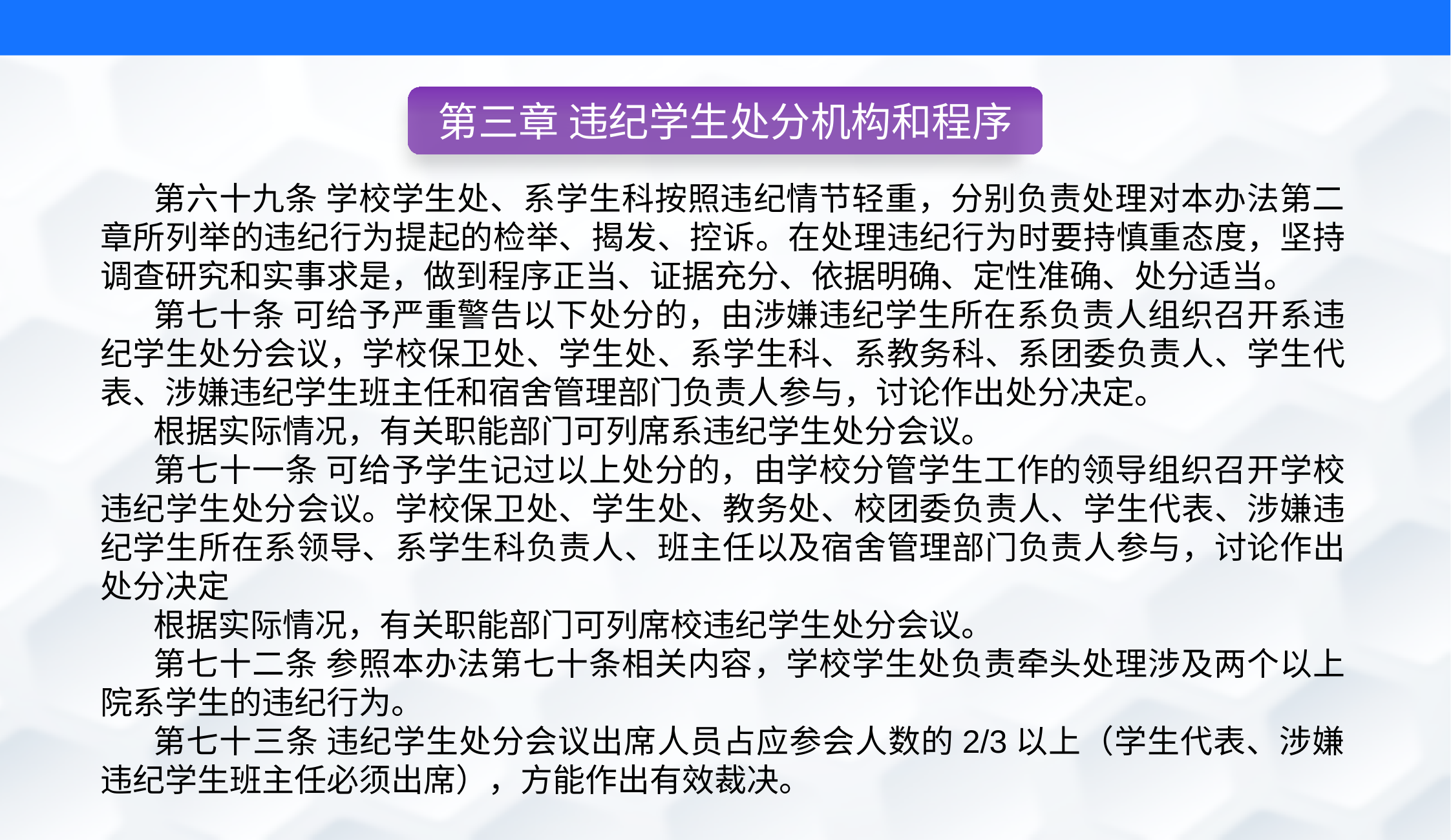

第三章 违纪学生处分机构和程序
第六十九条 学校学生处、系学生科按照违纪情节轻重，分别负责处理对本办法第二章所列举的违纪行为提起的检举、揭发、控诉。在处理违纪行为时要持慎重态度，坚持调查研究和实事求是，做到程序正当、证据充分、依据明确、定性准确、处分适当。
第七十条 可给予严重警告以下处分的，由涉嫌违纪学生所在系负责人组织召开系违纪学生处分会议，学校保卫处、学生处、系学生科、系教务科、系团委负责人、学生代表、涉嫌违纪学生班主任和宿舍管理部门负责人参与，讨论作出处分决定。
根据实际情况，有关职能部门可列席系违纪学生处分会议。
第七十一条 可给予学生记过以上处分的，由学校分管学生工作的领导组织召开学校违纪学生处分会议。学校保卫处、学生处、教务处、校团委负责人、学生代表、涉嫌违纪学生所在系领导、系学生科负责人、班主任以及宿舍管理部门负责人参与，讨论作出处分决定
根据实际情况，有关职能部门可列席校违纪学生处分会议。
第七十二条 参照本办法第七十条相关内容，学校学生处负责牵头处理涉及两个以上院系学生的违纪行为。
第七十三条 违纪学生处分会议出席人员占应参会人数的2/3以上（学生代表、涉嫌违纪学生班主任必须出席），方能作出有效裁决。